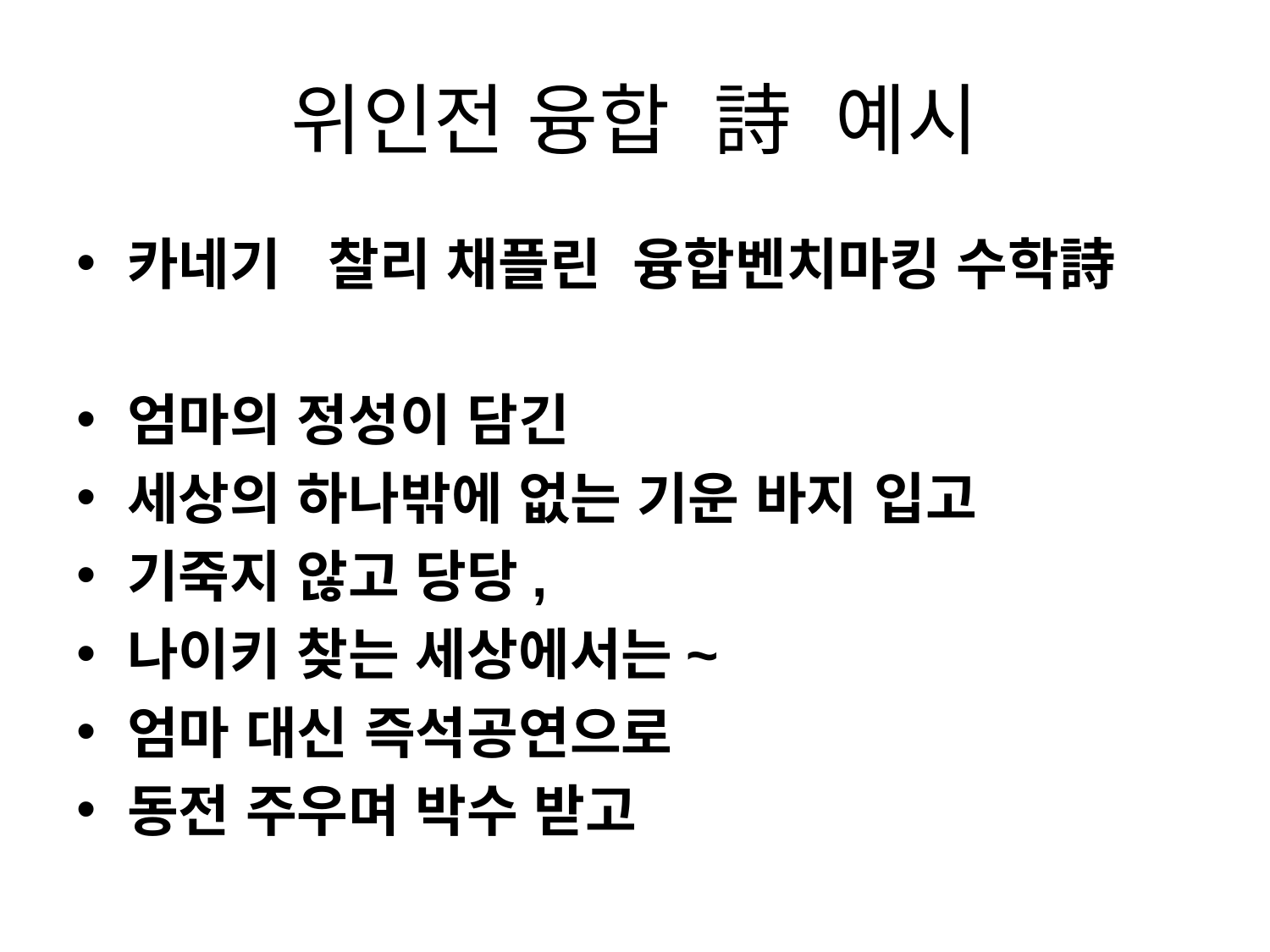

# 위인전 융합  詩  예시
카네기   찰리 채플린  융합벤치마킹 수학詩

엄마의 정성이 담긴
세상의 하나밖에 없는 기운 바지 입고
기죽지 않고 당당,
나이키 찾는 세상에서는~
엄마 대신 즉석공연으로
동전 주우며 박수 받고